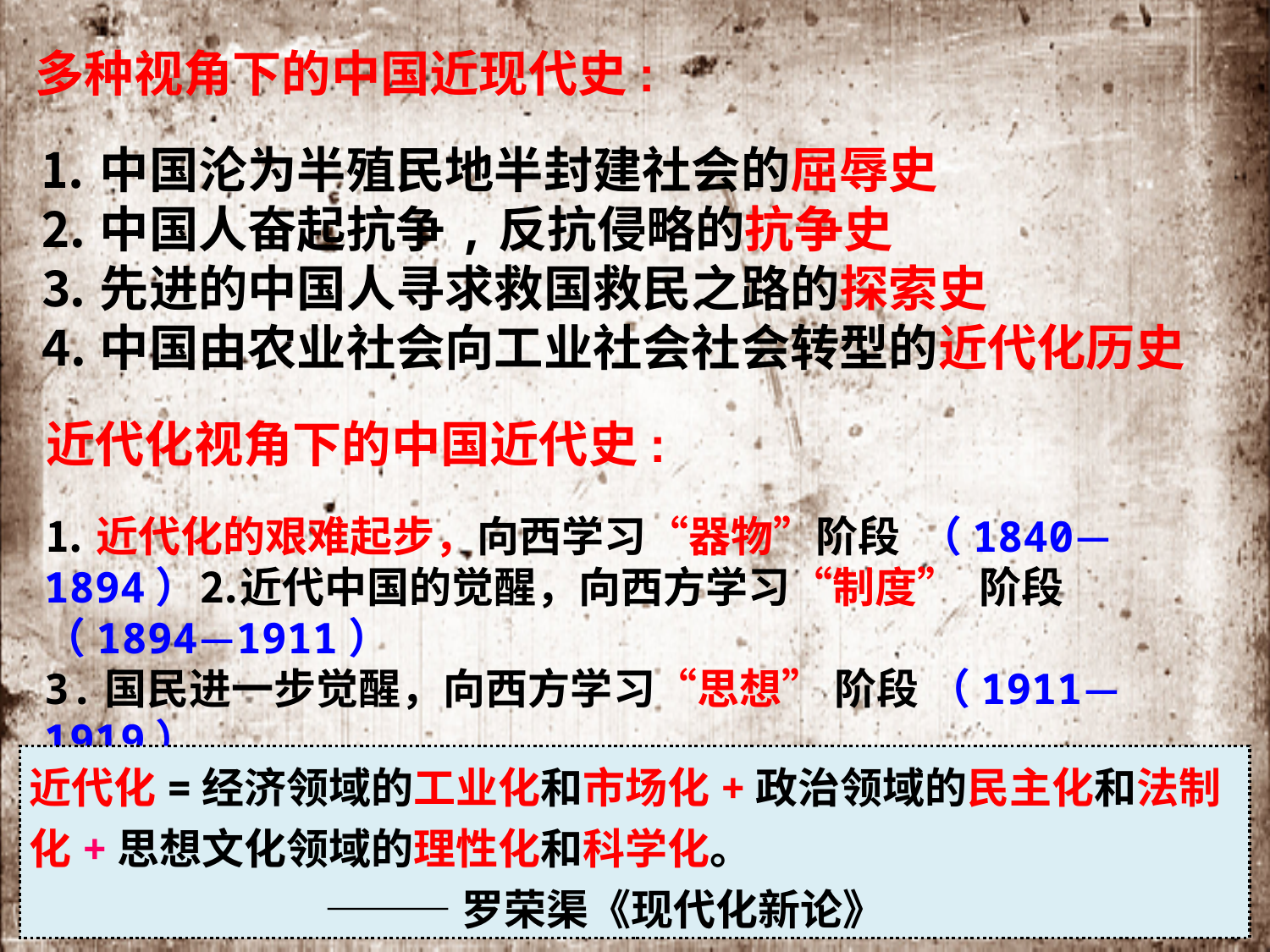

多种视角下的中国近现代史:
⒈中国沦为半殖民地半封建社会的屈辱史
⒉中国人奋起抗争,反抗侵略的抗争史
⒊先进的中国人寻求救国救民之路的探索史
⒋中国由农业社会向工业社会社会转型的近代化历史
近代化视角下的中国近代史:
⒈近代化的艰难起步，向西学习“器物”阶段  （1840—1894）⒉近代中国的觉醒，向西方学习“制度”  阶段  （1894—1911）
3.国民进一步觉醒，向西方学习“思想” 阶段 （1911—1919）
4.近代中国的新方向与近代化的曲折前进      （1919—1949）
近代化=经济领域的工业化和市场化+政治领域的民主化和法制化+思想文化领域的理性化和科学化。
                               ———罗荣渠《现代化新论》